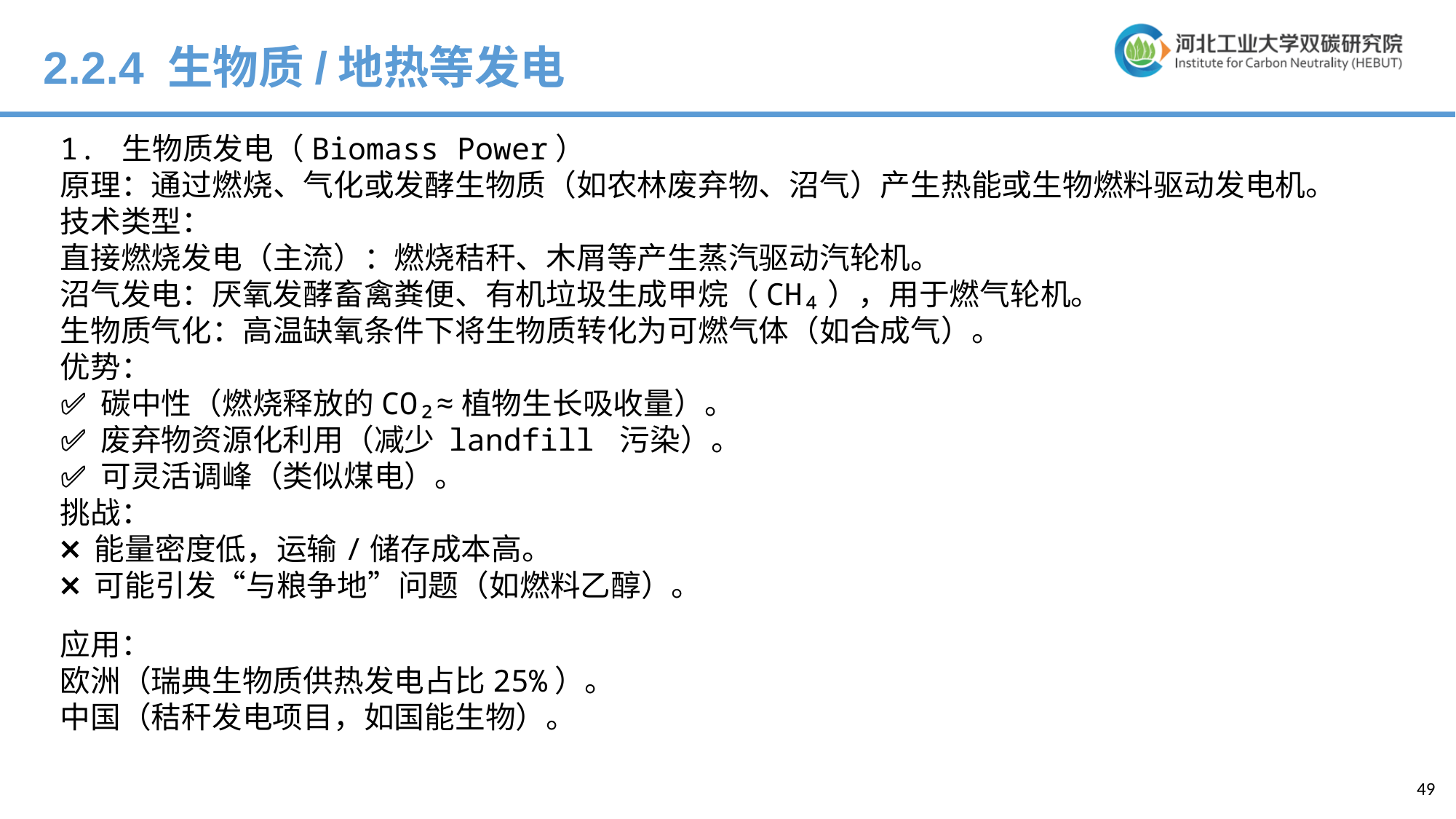

2.2.4 生物质/地热等发电

1. 生物质发电（Biomass Power）
原理：通过燃烧、气化或发酵生物质（如农林废弃物、沼气）产生热能或生物燃料驱动发电机。
技术类型：
直接燃烧发电（主流）：燃烧秸秆、木屑等产生蒸汽驱动汽轮机。
沼气发电：厌氧发酵畜禽粪便、有机垃圾生成甲烷（CH₄），用于燃气轮机。
生物质气化：高温缺氧条件下将生物质转化为可燃气体（如合成气）。
优势：
✅ 碳中性（燃烧释放的CO₂≈植物生长吸收量）。
✅ 废弃物资源化利用（减少 landfill 污染）。
✅ 可灵活调峰（类似煤电）。
挑战：
❌ 能量密度低，运输/储存成本高。
❌ 可能引发“与粮争地”问题（如燃料乙醇）。
应用：
欧洲（瑞典生物质供热发电占比25%）。
中国（秸秆发电项目，如国能生物）。
49